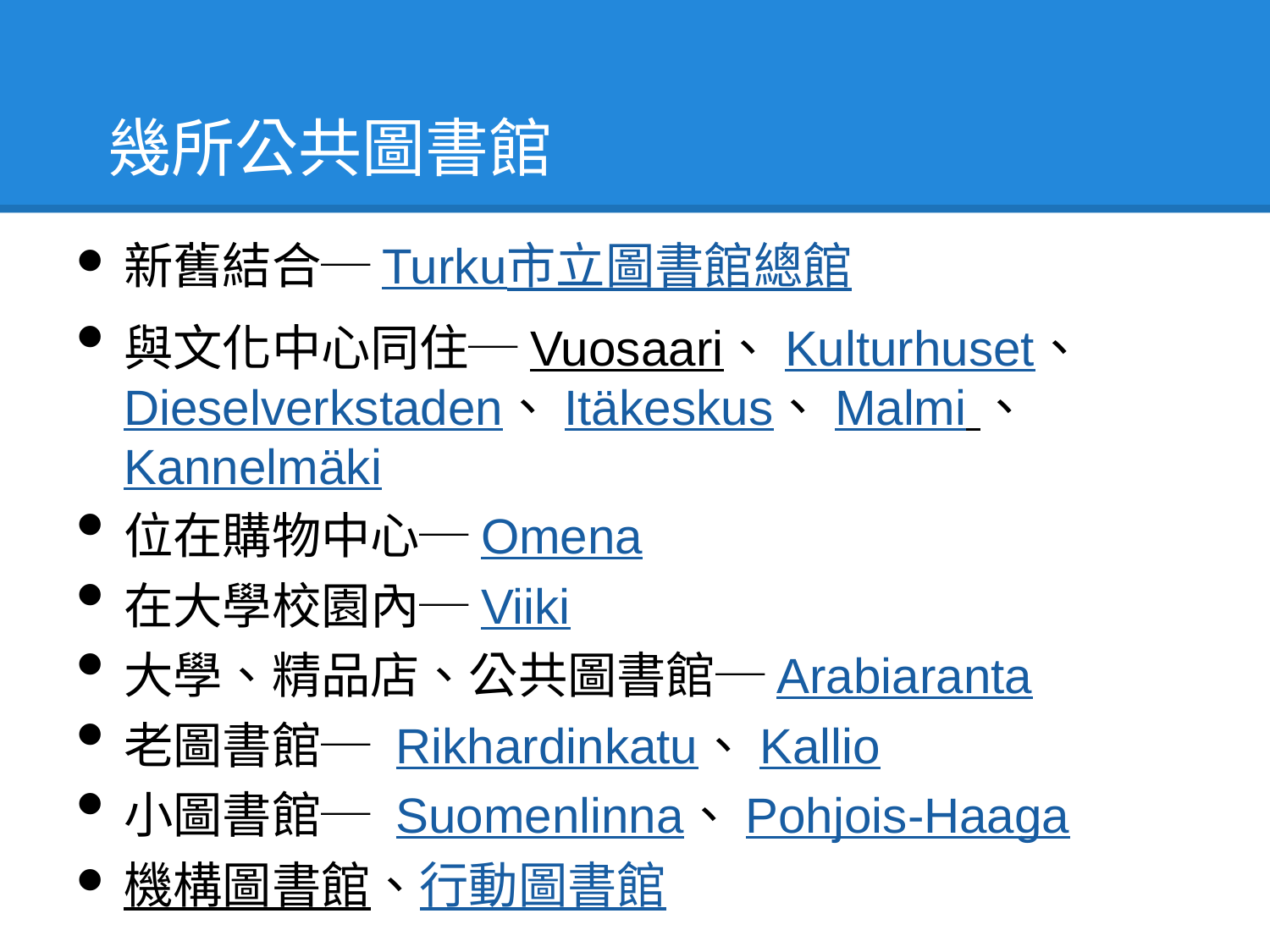

# 幾所公共圖書館
新舊結合─Turku市立圖書館總館
與文化中心同住─Vuosaari、Kulturhuset、 Dieselverkstaden、Itäkeskus、Malmi 、Kannelmäki
位在購物中心─Omena
在大學校園內─Viiki
大學、精品店、公共圖書館─Arabiaranta
老圖書館─ Rikhardinkatu、Kallio
小圖書館─ Suomenlinna、Pohjois-Haaga
機構圖書館、行動圖書館